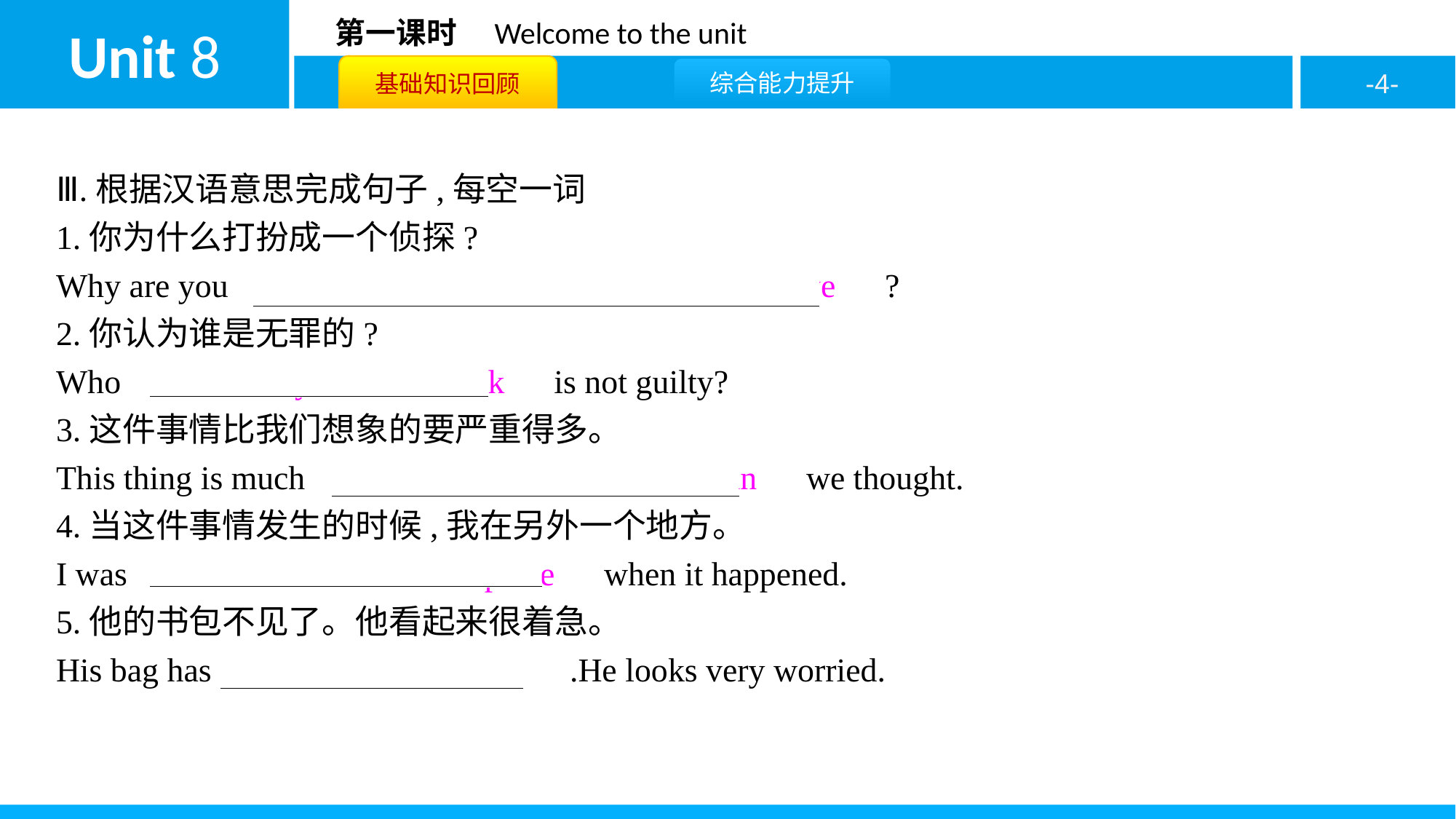

Ⅲ.根据汉语意思完成句子,每空一词
1.你为什么打扮成一个侦探?
Why are you　dressed　 　like　 　a　 　detective　?
2.你认为谁是无罪的?
Who　do　 　you　 　think　is not guilty?
3.这件事情比我们想象的要严重得多。
This thing is much　more　 　serious　 　than　we thought.
4.当这件事情发生的时候,我在另外一个地方。
I was　in　 　another　 　place　when it happened.
5.他的书包不见了。他看起来很着急。
His bag has　gone　 　missing　.He looks very worried.